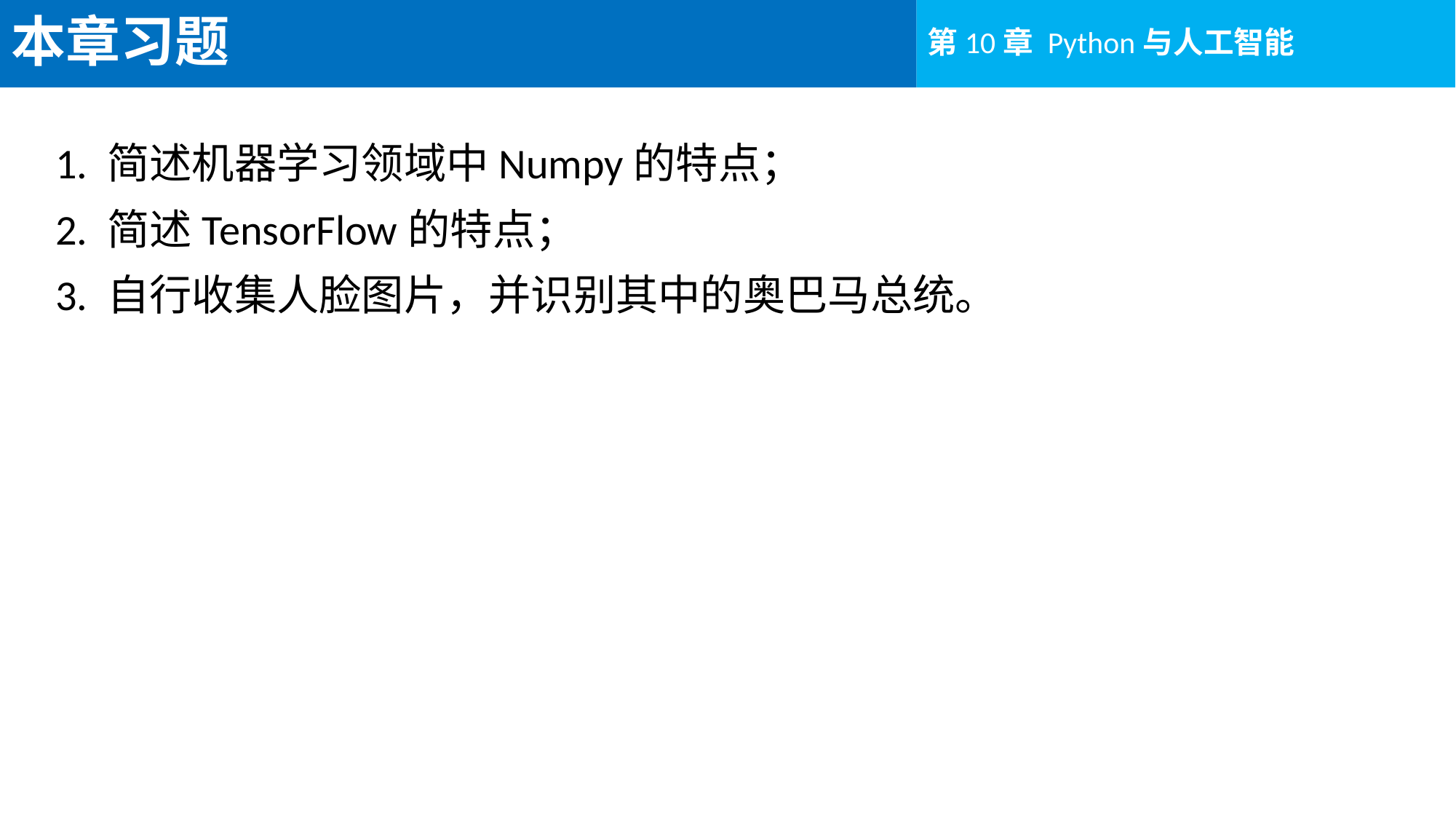

# 本章习题
1. 简述机器学习领域中Numpy的特点；
2. 简述TensorFlow的特点；
3. 自行收集人脸图片，并识别其中的奥巴马总统。